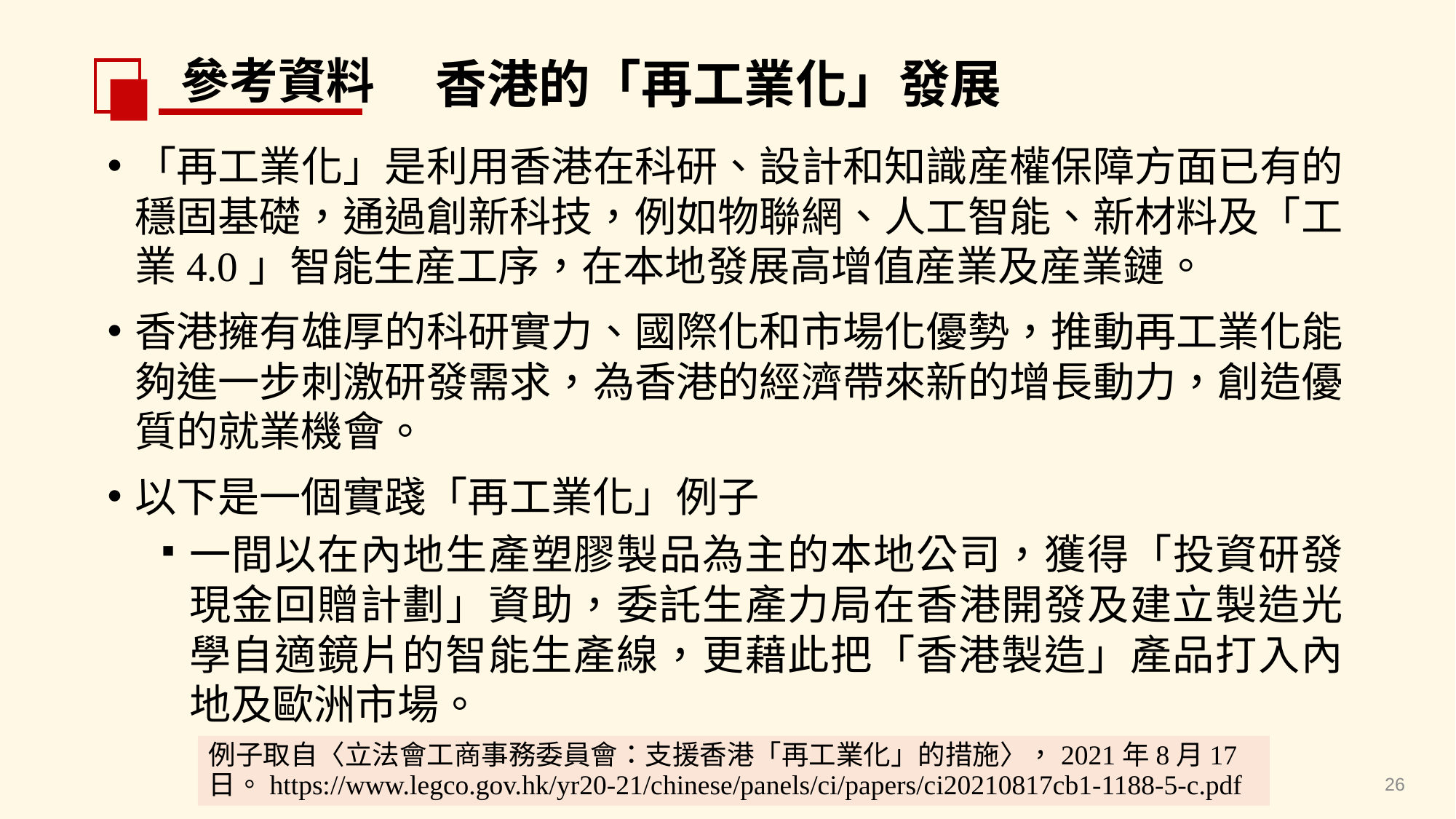

參考資料

香港的「再工業化」發展
「再工業化」是利用香港在科研、設計和知識産權保障方面已有的穩固基礎，通過創新科技，例如物聯網、人工智能、新材料及「工業4.0」智能生産工序，在本地發展高增值産業及産業鏈。
香港擁有雄厚的科研實力、國際化和市場化優勢，推動再工業化能夠進一步刺激研發需求，為香港的經濟帶來新的增長動力，創造優質的就業機會。
以下是一個實踐「再工業化」例子
一間以在內地生產塑膠製品為主的本地公司，獲得「投資研發現金回贈計劃」資助，委託生產力局在香港開發及建立製造光學自適鏡片的智能生產線，更藉此把「香港製造」產品打入內地及歐洲市場。
例子取自〈立法會工商事務委員會：支援香港「再工業化」的措施〉，2021年8月17日。https://www.legco.gov.hk/yr20-21/chinese/panels/ci/papers/ci20210817cb1-1188-5-c.pdf